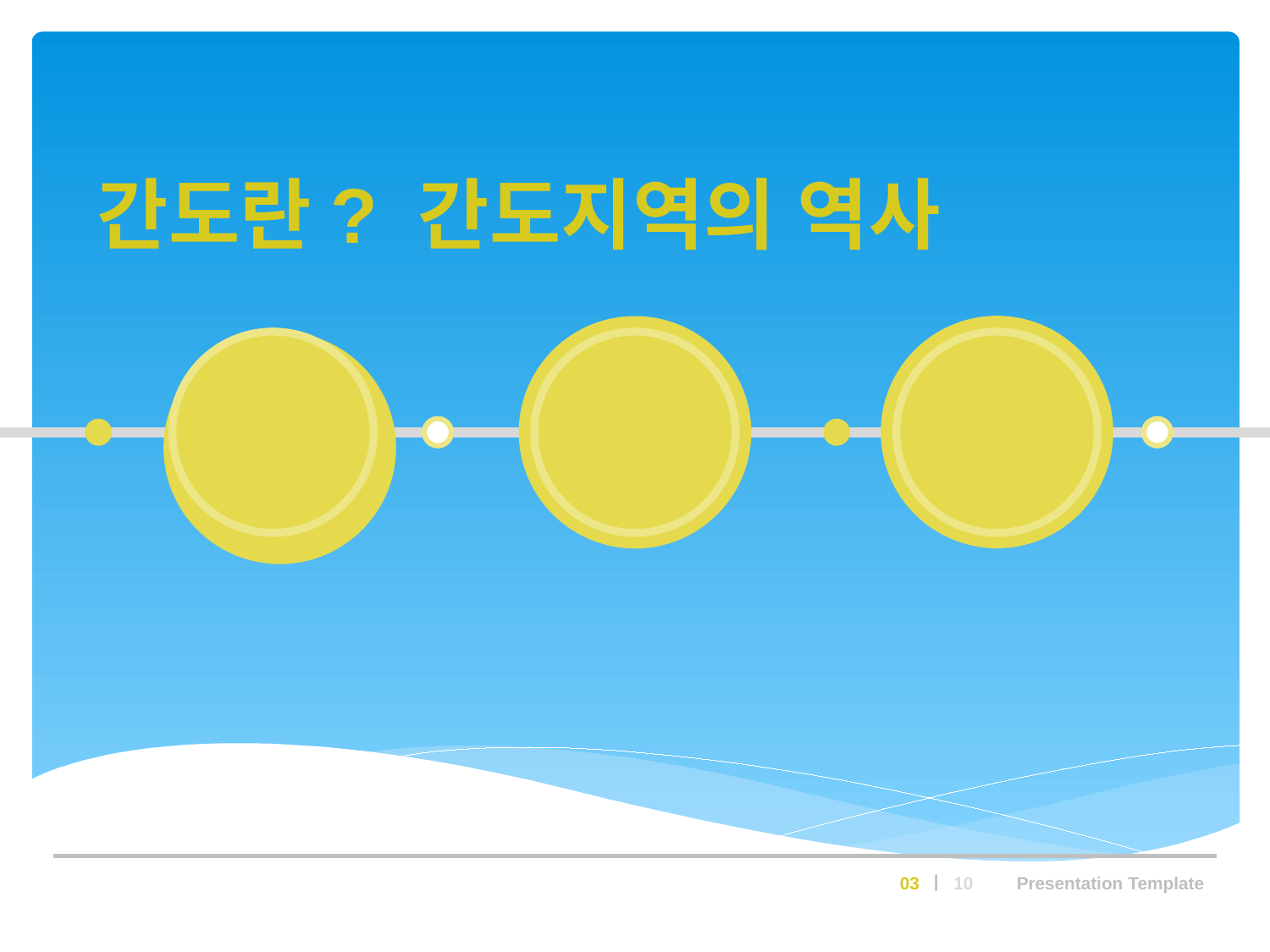

간도란? 간도지역의 역사

정의
명칭유래
역사

03 ㅣ 10　　Presentation Template